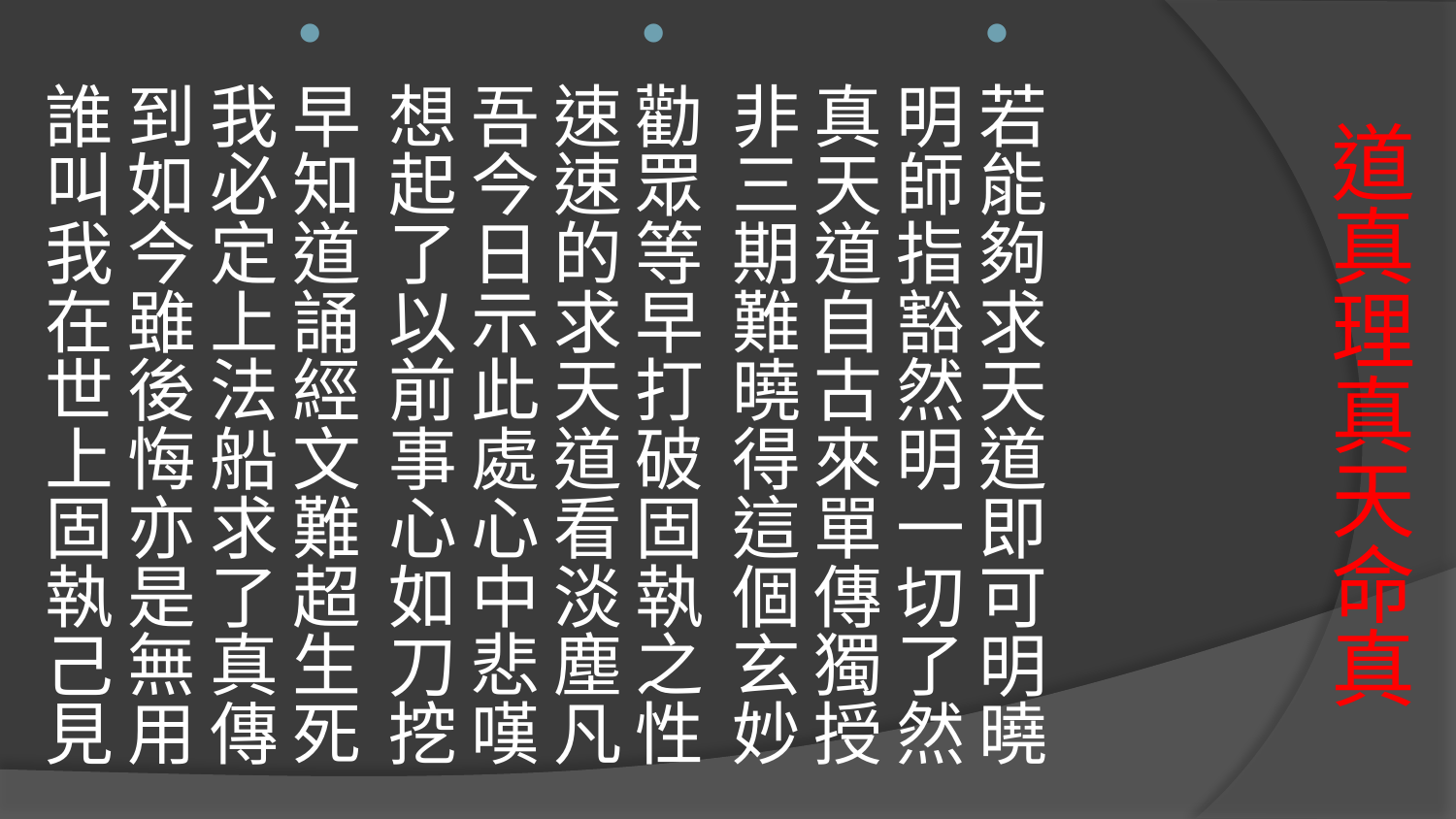

若能夠求天道即可明曉明師指豁然明一切了然真天道自古來單傳獨授非三期難曉得這個玄妙
勸眾等早打破固執之性速速的求天道看淡塵凡吾今日示此處心中悲嘆想起了以前事心如刀挖
早知道誦經文難超生死我必定上法船求了真傳到如今雖後悔亦是無用誰叫我在世上固執己見
# 道真理真天命真